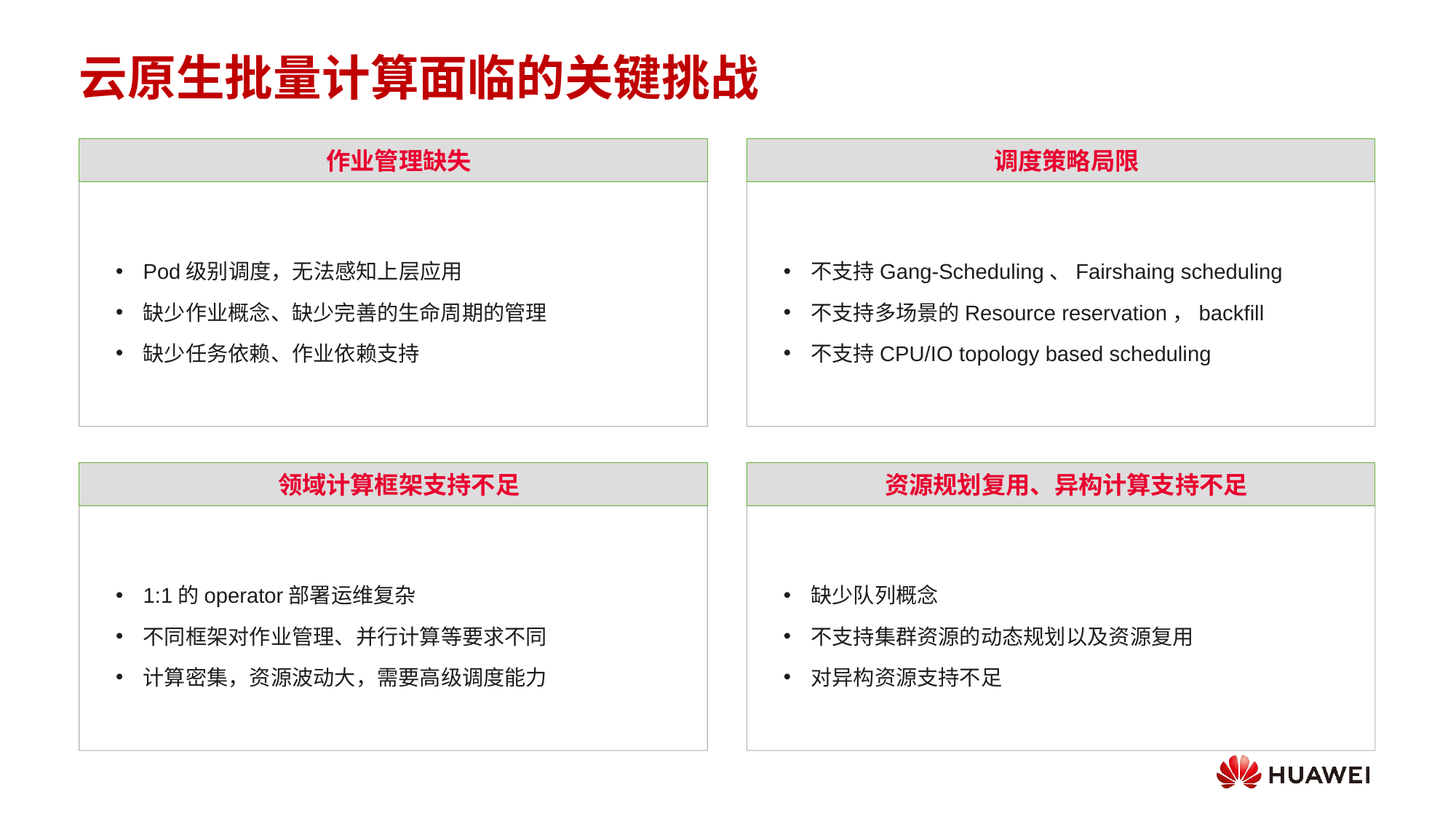

云原生批量计算面临的关键挑战
 作业管理缺失
 调度策略局限

Pod级别调度，无法感知上层应用
缺少作业概念、缺少完善的生命周期的管理
缺少任务依赖、作业依赖支持
不支持Gang-Scheduling、Fairshaing scheduling
不支持多场景的Resource reservation，backfill
不支持CPU/IO topology based scheduling
 领域计算框架支持不足
 资源规划复用、异构计算支持不足

1:1的operator部署运维复杂
不同框架对作业管理、并行计算等要求不同
计算密集，资源波动大，需要高级调度能力
缺少队列概念
不支持集群资源的动态规划以及资源复用
对异构资源支持不足